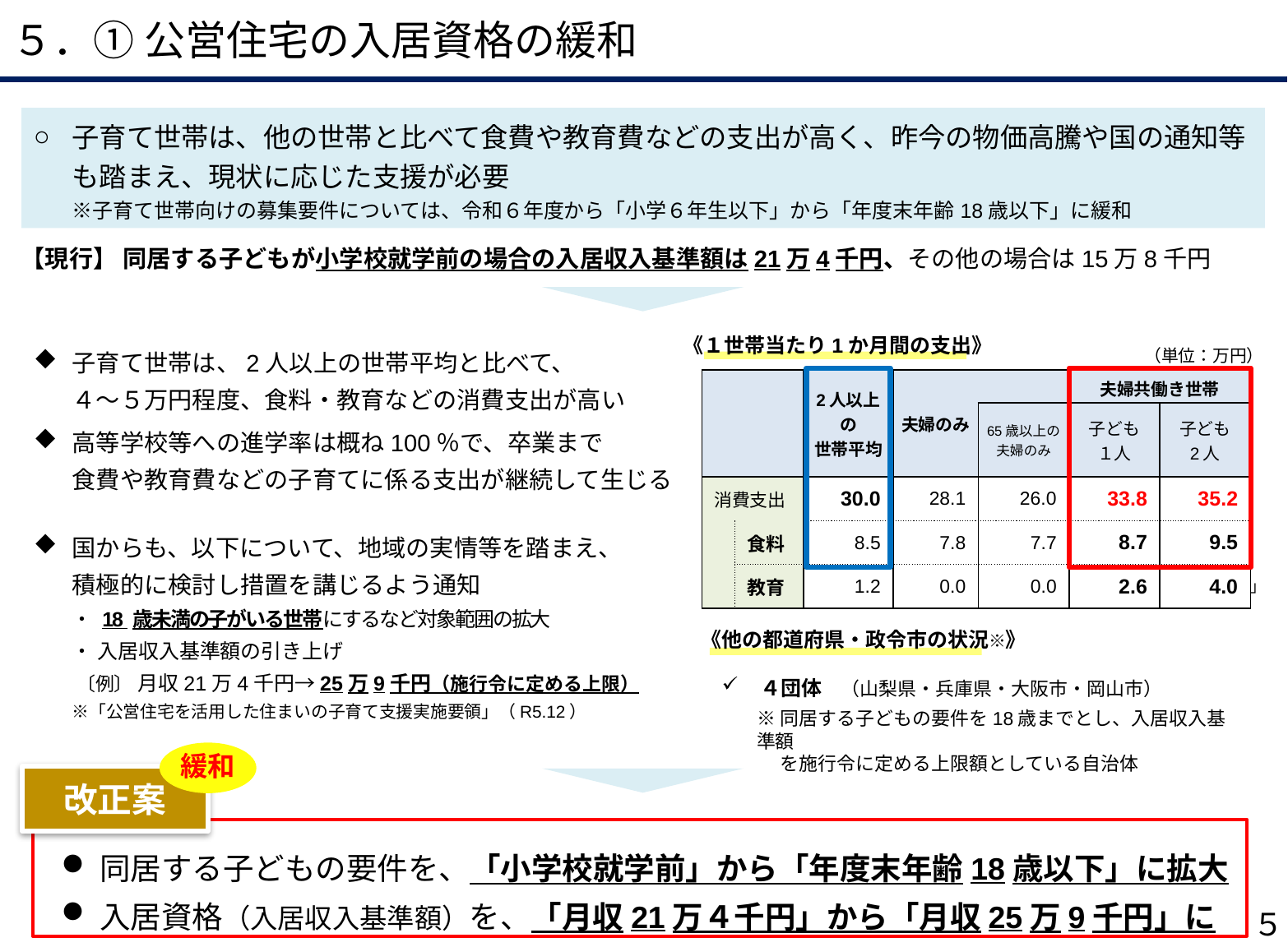

５．① 公営住宅の入居資格の緩和
子育て世帯は、他の世帯と比べて食費や教育費などの支出が高く、昨今の物価高騰や国の通知等も踏まえ、現状に応じた支援が必要
※子育て世帯向けの募集要件については、令和６年度から「小学６年生以下」から「年度末年齢18歳以下」に緩和
【現行】 同居する子どもが小学校就学前の場合の入居収入基準額は21万4千円、その他の場合は15万8千円

《１世帯当たり1か月間の支出》
子育て世帯は、2人以上の世帯平均と比べて、
４～５万円程度、食料・教育などの消費支出が高い
高等学校等への進学率は概ね100％で、卒業まで
食費や教育費などの子育てに係る支出が継続して生じる
（単位：万円）

|  |  | 2人以上の 世帯平均 | 夫婦のみ |  | 夫婦共働き世帯 |  |
| --- | --- | --- | --- | --- | --- | --- |
|  |  |  |  | 65歳以上の 夫婦のみ | 子ども １人 | 子ども 2人 |
| 消費支出 |  | 30.0 | 28.1 | 26.0 | 33.8 | 35.2 |
|  | 食料 | 8.5 | 7.8 | 7.7 | 8.7 | 9.5 |
| 福祉世帯 | 教育 | 1.2 | 0.0 | 0.0 | 2.6 | 4.0 |
国からも、以下について、地域の実情等を踏まえ、
積極的に検討し措置を講じるよう通知
・ 18 歳未満の子がいる世帯にするなど対象範囲の拡大
・ 入居収入基準額の引き上げ
 〔例〕 月収21万4千円→25万9千円（施行令に定める上限）
※「公営住宅を活用した住まいの子育て支援実施要領」（R5.12）
出典｜総務省「家計調査 2024年（令和6年）平均」
《他の都道府県・政令市の状況※》

４団体　（山梨県・兵庫県・大阪市・岡山市）
※同居する子どもの要件を18歳までとし、入居収入基準額
　 を施行令に定める上限額としている自治体

緩和
改正案

同居する子どもの要件を、「小学校就学前」から「年度末年齢18歳以下」に拡大
入居資格（入居収入基準額）を、「月収21万４千円」から「月収25万9千円」に引き上げ
５